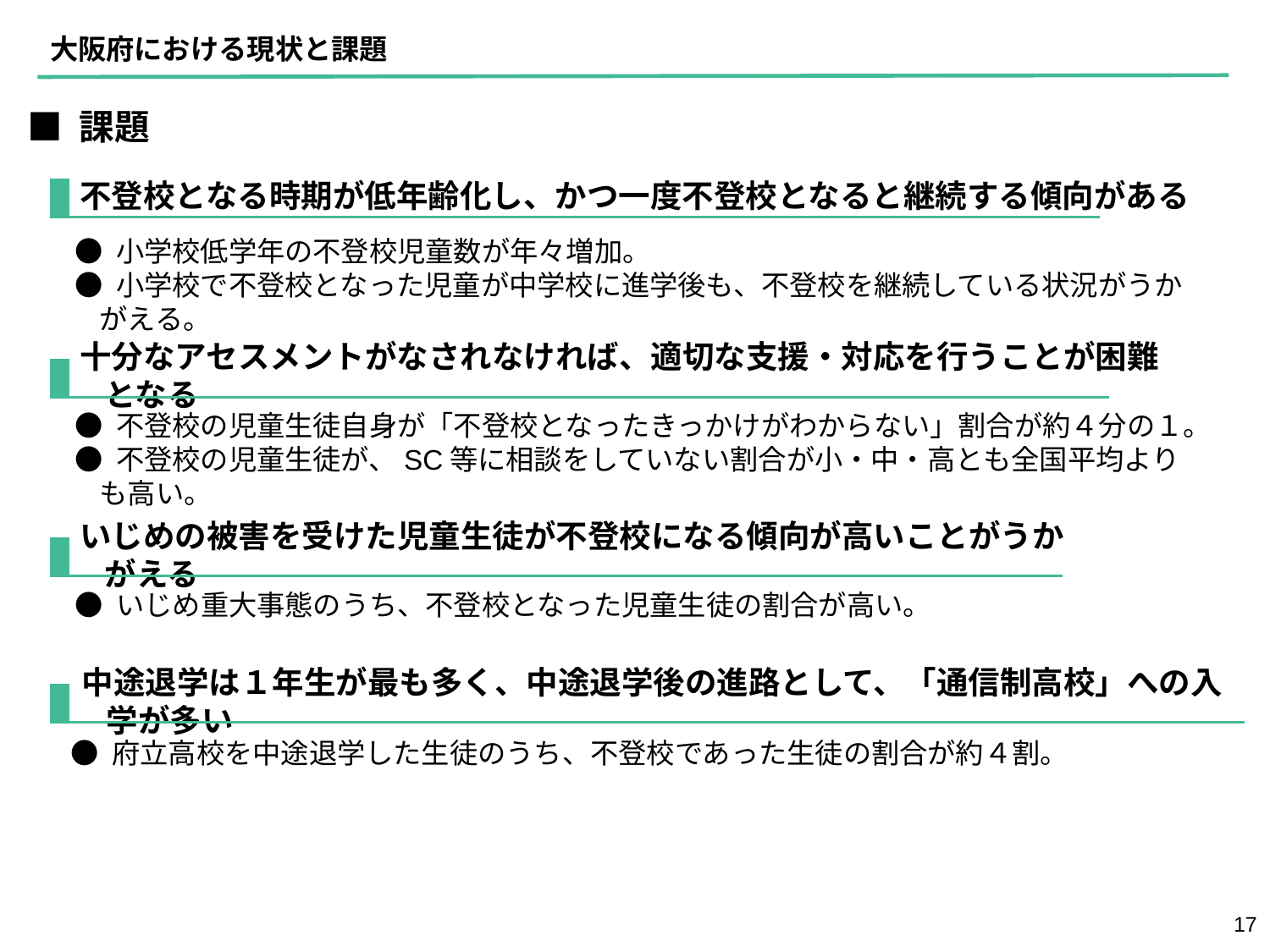

大阪府における現状と課題
■ 課題
不登校となる時期が低年齢化し、かつ一度不登校となると継続する傾向がある

● 小学校低学年の不登校児童数が年々増加。
● 小学校で不登校となった児童が中学校に進学後も、不登校を継続している状況がうかがえる。
十分なアセスメントがなされなければ、適切な支援・対応を行うことが困難となる

● 不登校の児童生徒自身が「不登校となったきっかけがわからない」割合が約４分の１。
● 不登校の児童生徒が、SC等に相談をしていない割合が小・中・高とも全国平均よりも高い。
いじめの被害を受けた児童生徒が不登校になる傾向が高いことがうかがえる

● いじめ重大事態のうち、不登校となった児童生徒の割合が高い。
中途退学は１年生が最も多く、中途退学後の進路として、「通信制高校」への入学が多い

● 府立高校を中途退学した生徒のうち、不登校であった生徒の割合が約４割。
17